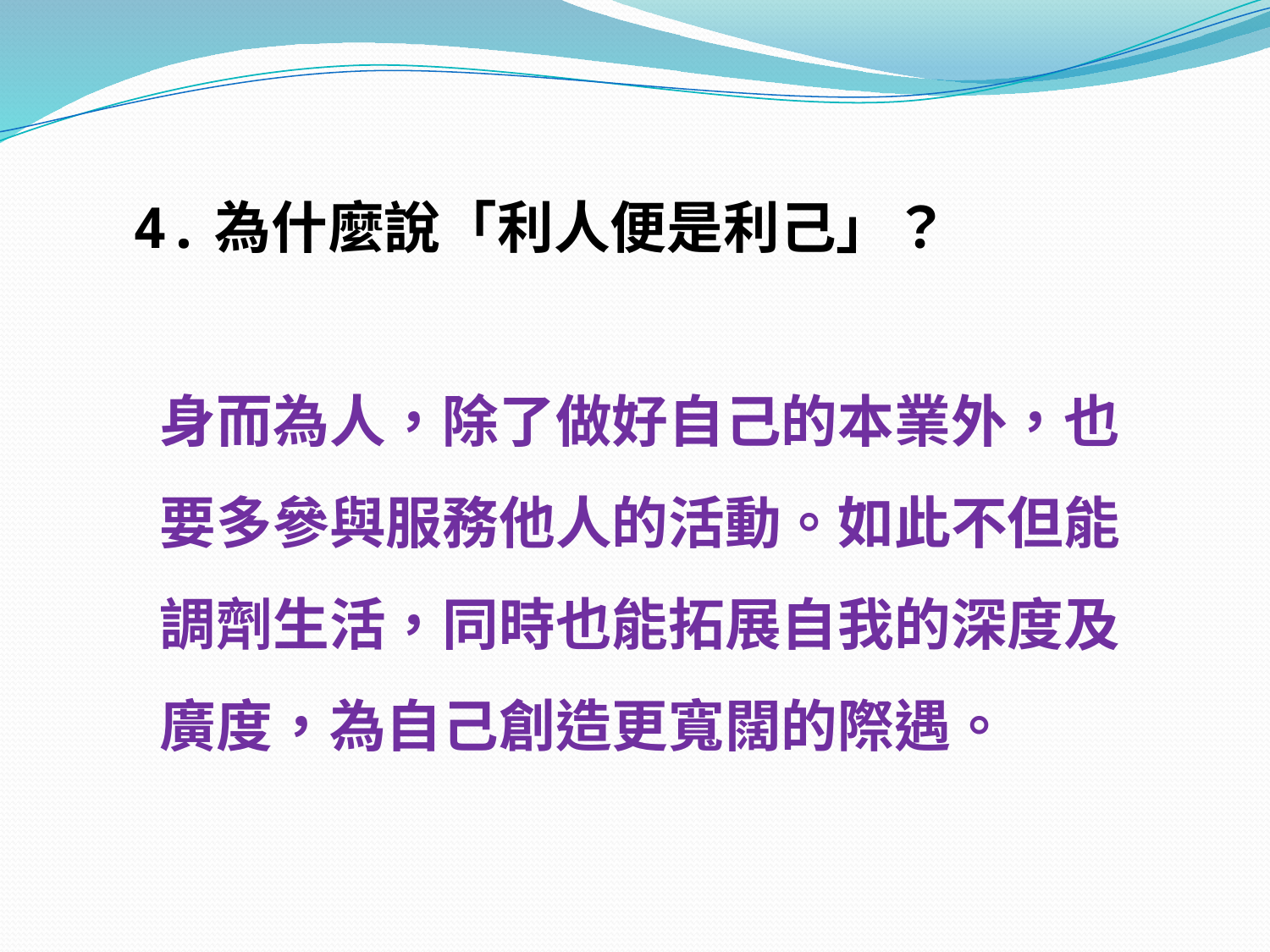

4.為什麼說「利人便是利己」？
身而為人，除了做好自己的本業外，也要多參與服務他人的活動。如此不但能調劑生活，同時也能拓展自我的深度及廣度，為自己創造更寬闊的際遇。